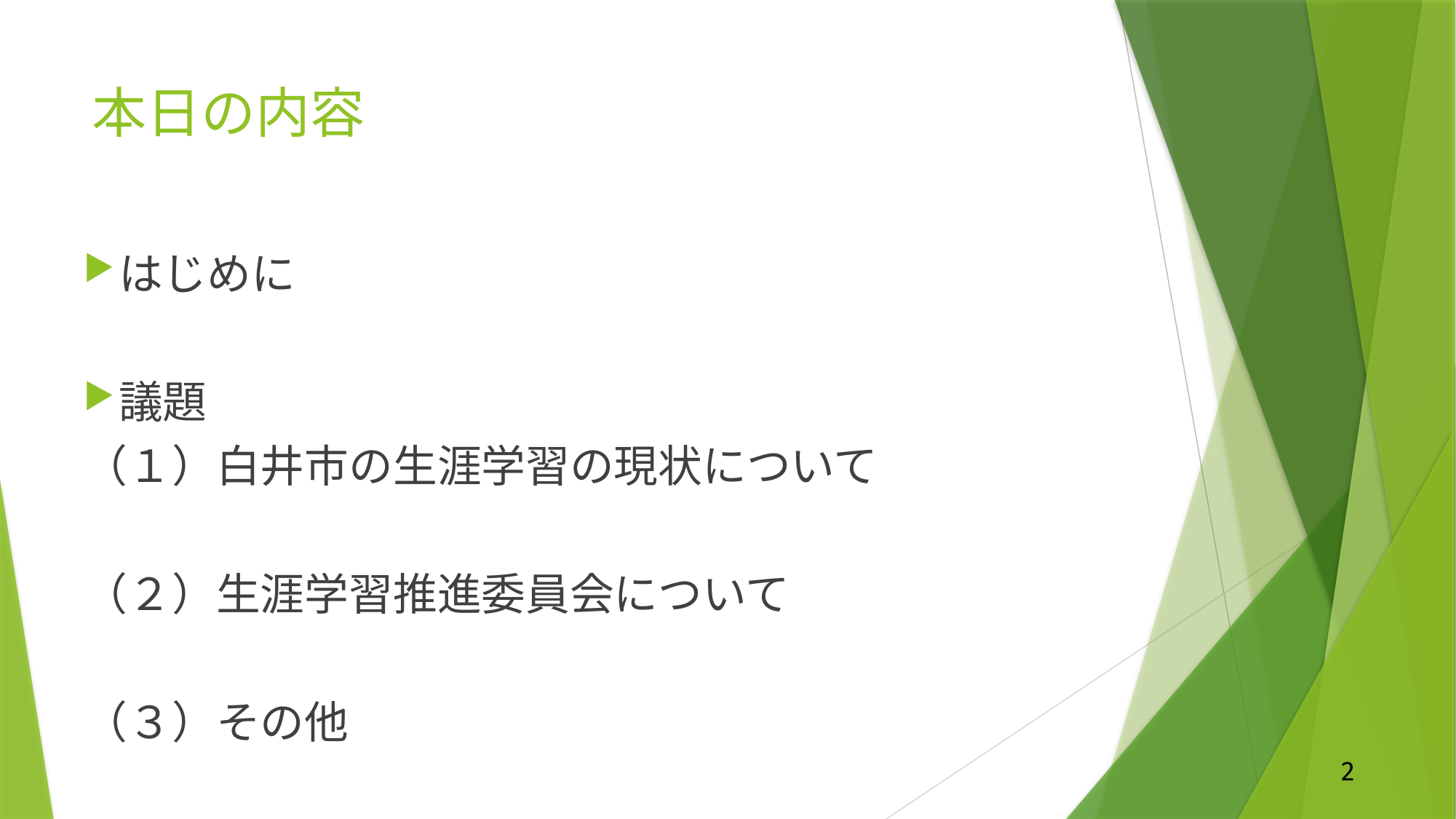

# 本日の内容
はじめに

議題
（１）白井市の生涯学習の現状について

（２）生涯学習推進委員会について

（３）その他